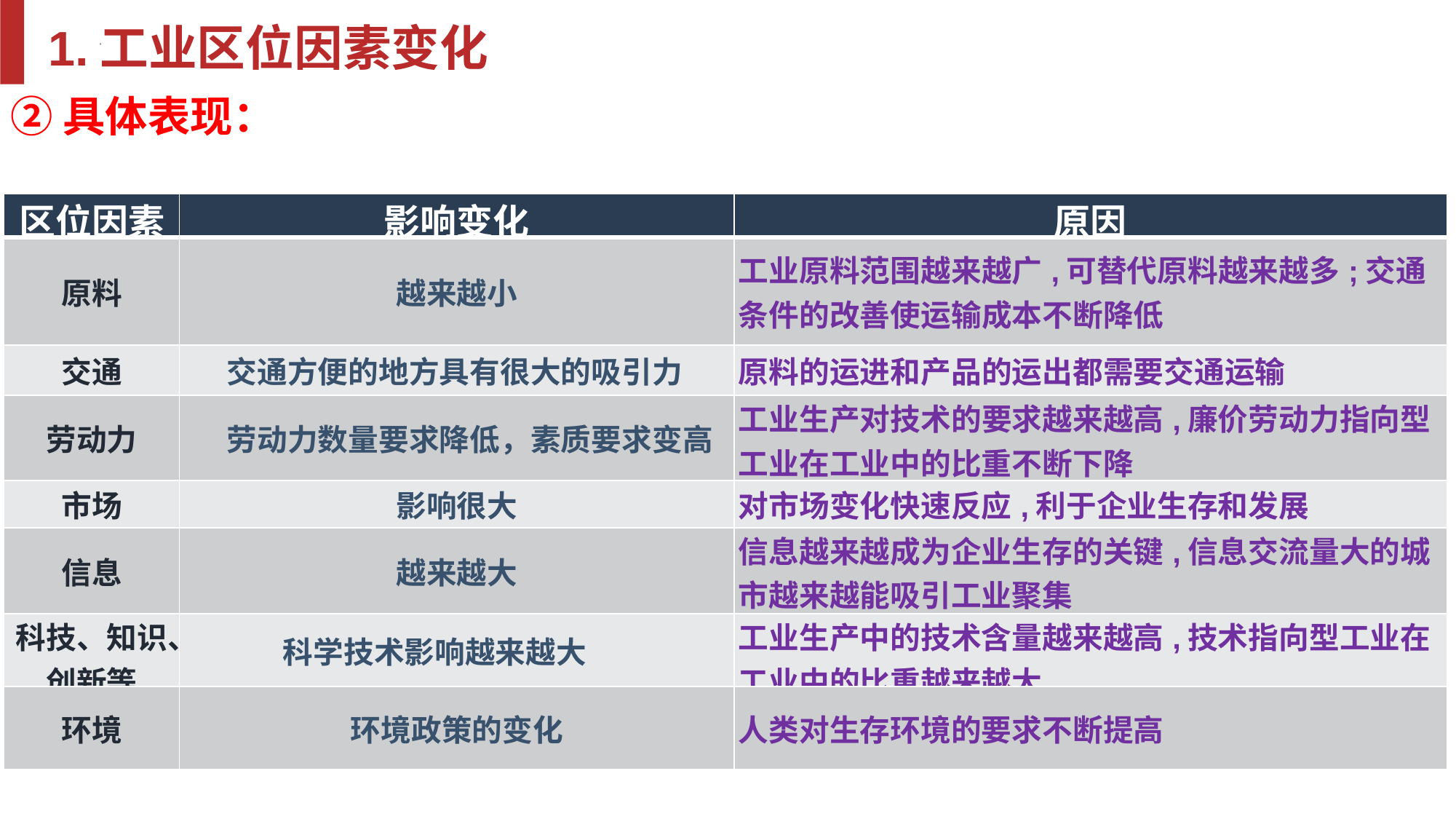

1.工业区位因素变化
②具体表现：

| 区位因素 | 影响变化 | 原因 |
| --- | --- | --- |
| 原料 | 越来越小 | 工业原料范围越来越广,可替代原料越来越多;交通条件的改善使运输成本不断降低 |
| 交通 | 交通方便的地方具有很大的吸引力 | 原料的运进和产品的运出都需要交通运输 |
| 劳动力 | 劳动力数量要求降低，素质要求变高 | 工业生产对技术的要求越来越高,廉价劳动力指向型工业在工业中的比重不断下降 |
| 市场 | 影响很大 | 对市场变化快速反应,利于企业生存和发展 |
| 信息 | 越来越大 | 信息越来越成为企业生存的关键,信息交流量大的城市越来越能吸引工业聚集 |
| 科技、知识、 创新等 | 科学技术影响越来越大 | 工业生产中的技术含量越来越高,技术指向型工业在工业中的比重越来越大 |
| 环境 | 环境政策的变化 | 人类对生存环境的要求不断提高 |